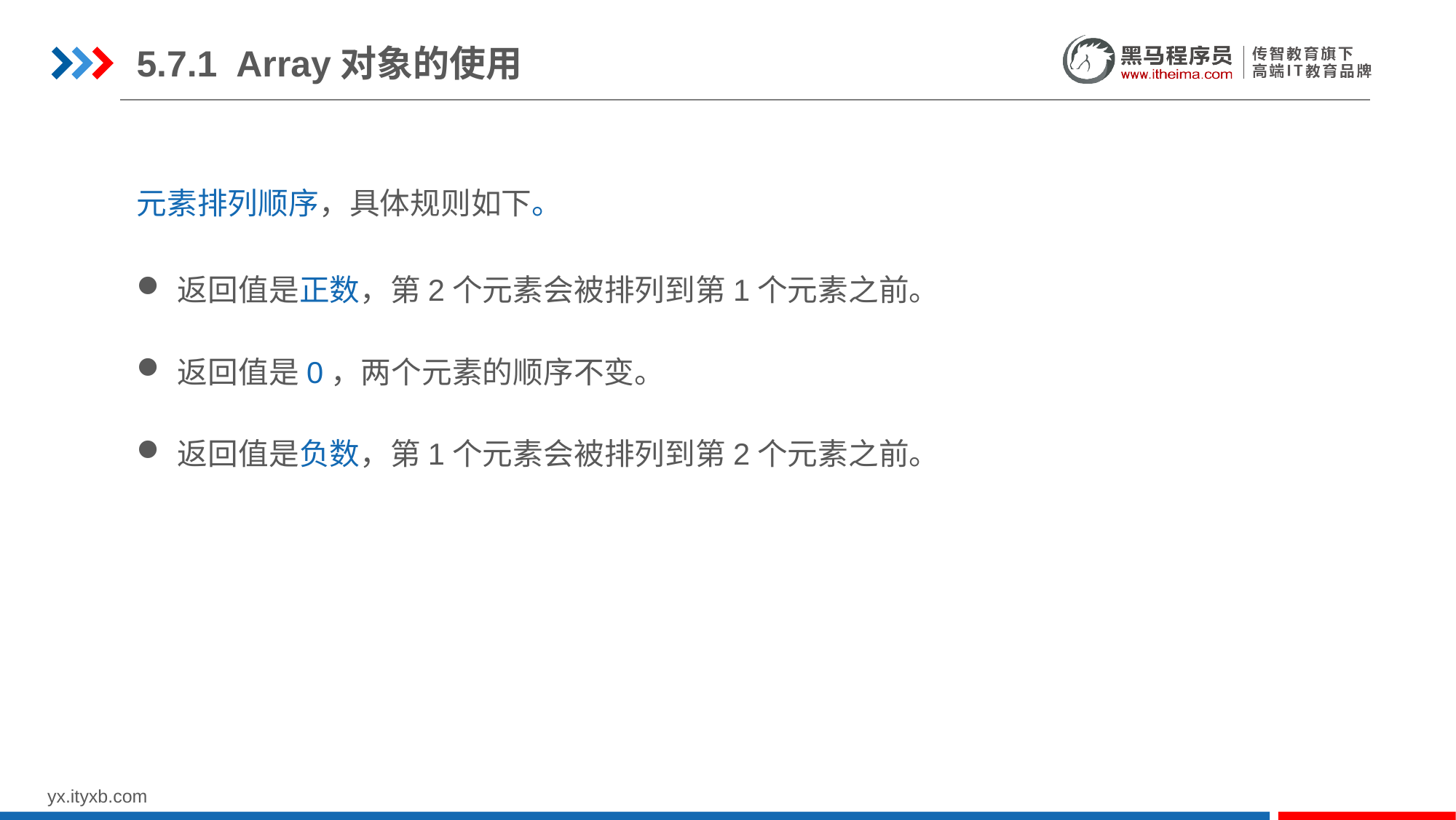

5.7.1  Array对象的使用
元素排列顺序，具体规则如下。
返回值是正数，第2个元素会被排列到第1个元素之前。

返回值是0，两个元素的顺序不变。

返回值是负数，第1个元素会被排列到第2个元素之前。